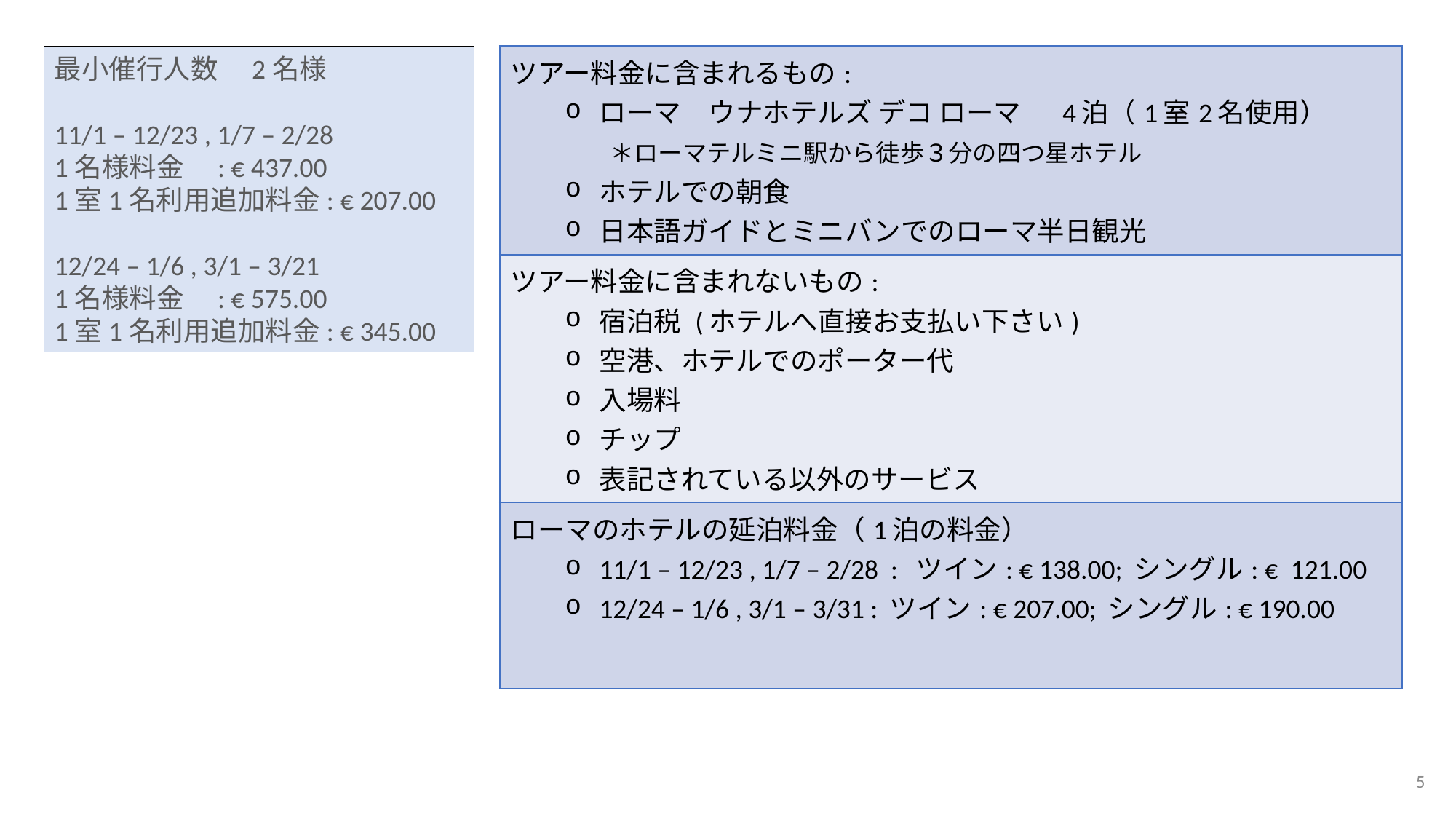

最小催行人数　2名様

11/1 – 12/23 , 1/7 – 2/28
1名様料金　: € 437.00
1室1名利用追加料金: € 207.00

12/24 – 1/6 , 3/1 – 3/21
1名様料金　: € 575.00
1室1名利用追加料金: € 345.00
| ツアー料金に含まれるもの: ローマ　ウナホテルズ デコ ローマ 　4泊（1室2名使用） ＊ローマテルミニ駅から徒歩３分の四つ星ホテル ホテルでの朝食 日本語ガイドとミニバンでのローマ半日観光 |
| --- |
| ツアー料金に含まれないもの: 宿泊税 (ホテルへ直接お支払い下さい) 空港、ホテルでのポーター代 入場料 チップ 表記されている以外のサービス |
| ローマのホテルの延泊料金（1泊の料金） 11/1 – 12/23 , 1/7 – 2/28 : ツイン: € 138.00; シングル: € 121.00 12/24 – 1/6 , 3/1 – 3/31 : ツイン: € 207.00; シングル: € 190.00 |
5